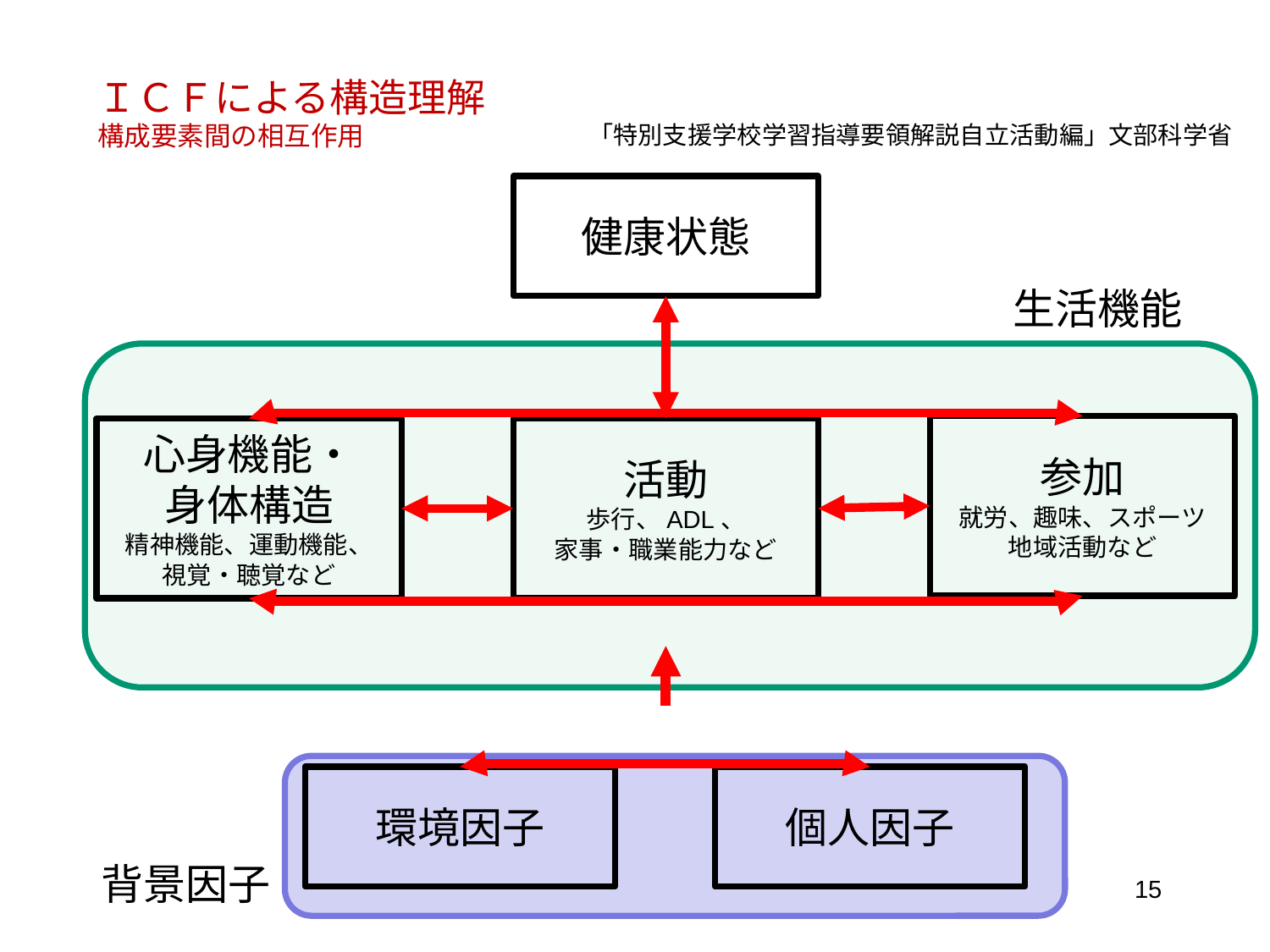

# ＩＣＦによる構造理解 構成要素間の相互作用
「特別支援学校学習指導要領解説自立活動編」文部科学省
健康状態
生活機能

参加
就労、趣味、スポーツ
地域活動など
心身機能・
身体構造
精神機能、運動機能、
視覚・聴覚など
活動
歩行、ADL、
家事・職業能力など

環境因子
個人因子
背景因子
15